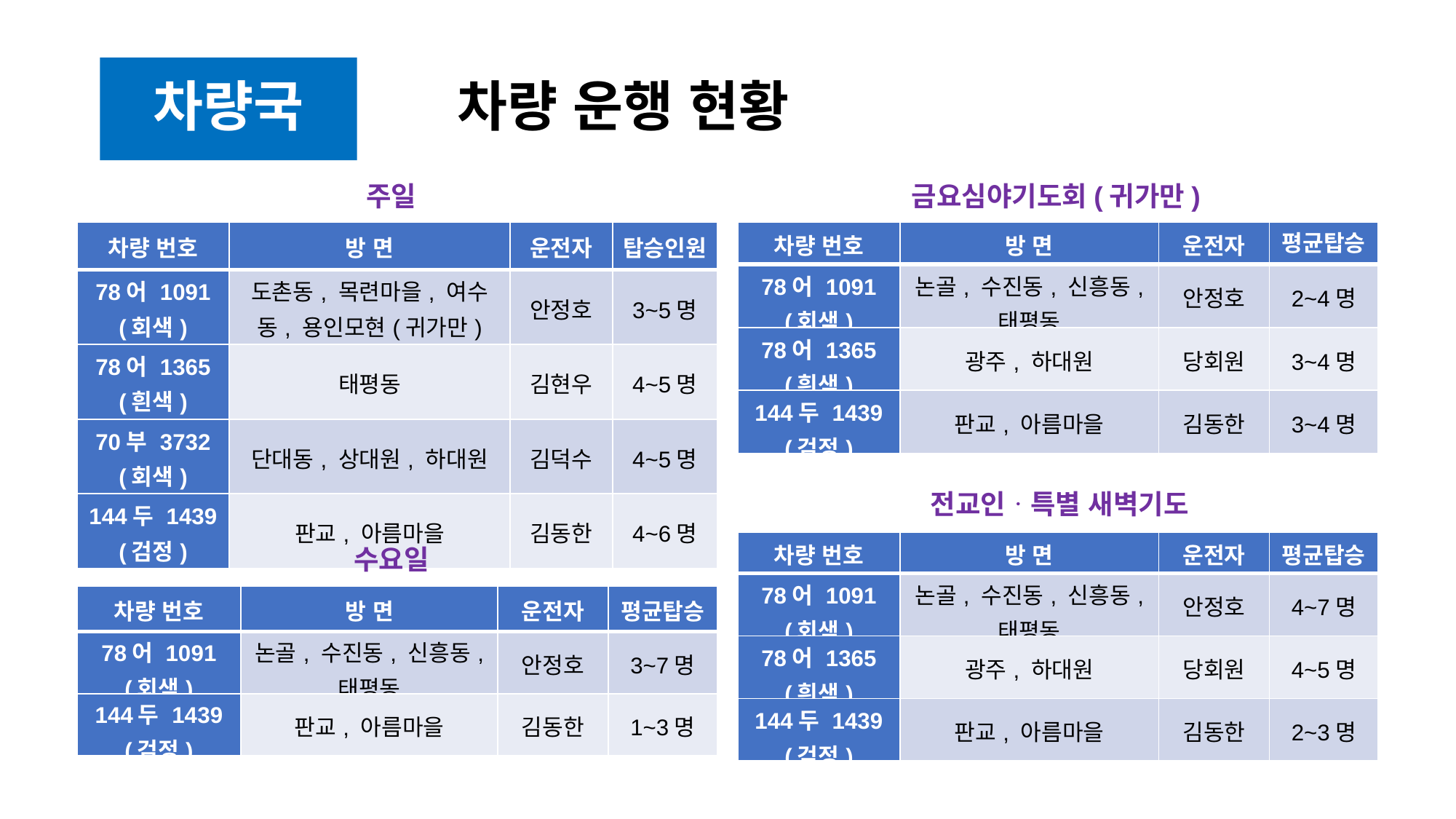

# 차량 운행 현황
차량국
주일
금요심야기도회(귀가만)
| 차량 번호 | 방 면 | 운전자 | 탑승인원 |
| --- | --- | --- | --- |
| 78어 1091 (회색) | 도촌동, 목련마을, 여수동, 용인모현(귀가만) | 안정호 | 3~5명 |
| 78어 1365 (흰색) | 태평동 | 김현우 | 4~5명 |
| 70부 3732 (회색) | 단대동, 상대원, 하대원 | 김덕수 | 4~5명 |
| 144두 1439 (검정) | 판교, 아름마을 | 김동한 | 4~6명 |
| 차량 번호 | 방 면 | 운전자 | 평균탑승 |
| --- | --- | --- | --- |
| 78어 1091 (회색) | 논골, 수진동, 신흥동, 태평동 | 안정호 | 2~4명 |
| 78어 1365 (흰색) | 광주, 하대원 | 당회원 | 3~4명 |
| 144두 1439 (검정) | 판교, 아름마을 | 김동한 | 3~4명 |
전교인ᆞ특별 새벽기도
| 차량 번호 | 방 면 | 운전자 | 평균탑승 |
| --- | --- | --- | --- |
| 78어 1091 (회색) | 논골, 수진동, 신흥동, 태평동 | 안정호 | 4~7명 |
| 78어 1365 (흰색) | 광주, 하대원 | 당회원 | 4~5명 |
| 144두 1439 (검정) | 판교, 아름마을 | 김동한 | 2~3명 |
수요일
| 차량 번호 | 방 면 | 운전자 | 평균탑승 |
| --- | --- | --- | --- |
| 78어 1091 (회색) | 논골, 수진동, 신흥동, 태평동 | 안정호 | 3~7명 |
| 144두 1439 (검정) | 판교, 아름마을 | 김동한 | 1~3명 |